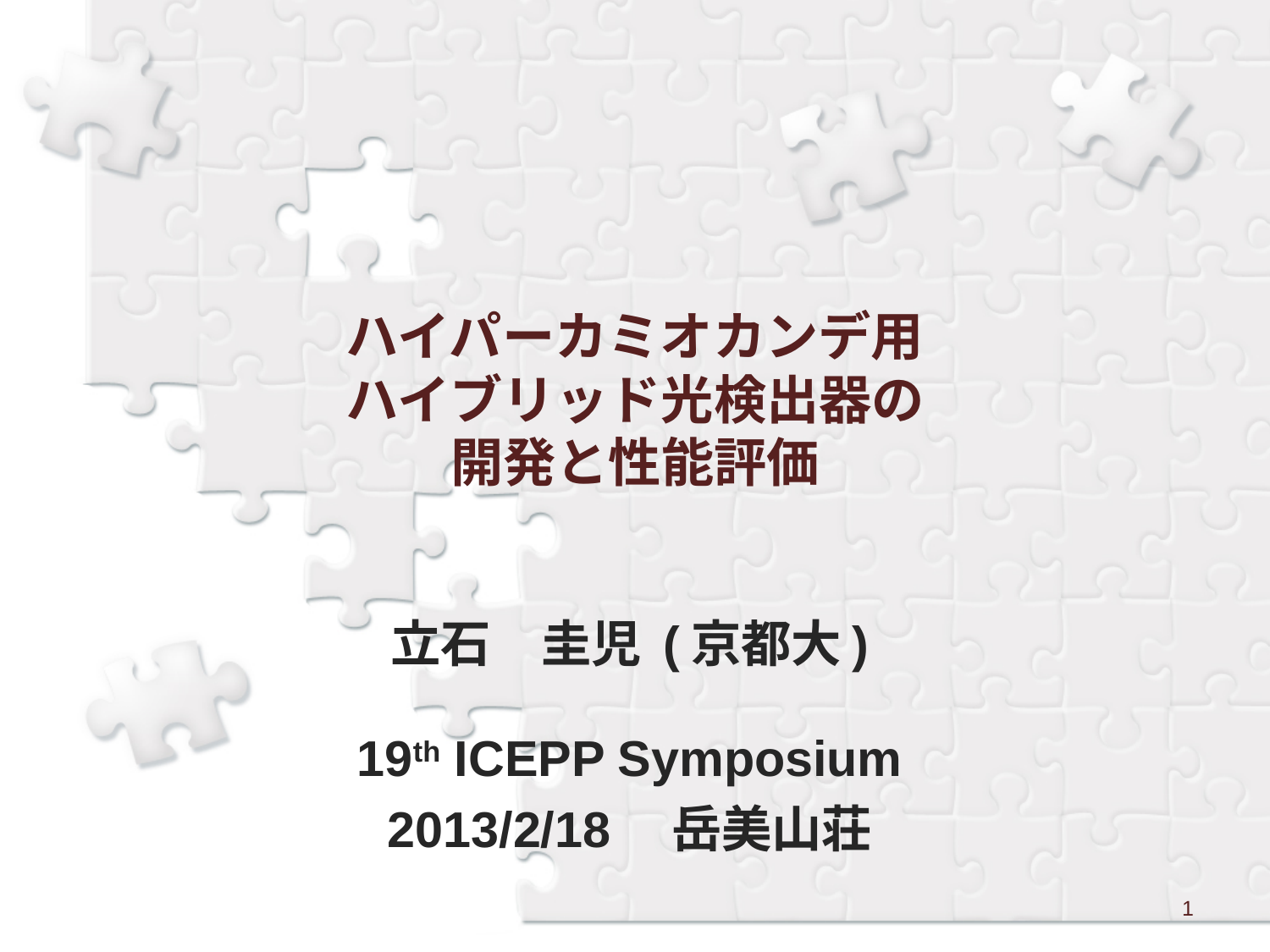

# ハイパーカミオカンデ用 ハイブリッド光検出器の 開発と性能評価
立石　圭児 (京都大)

19th ICEPP Symposium
2013/2/18　岳美山荘

1